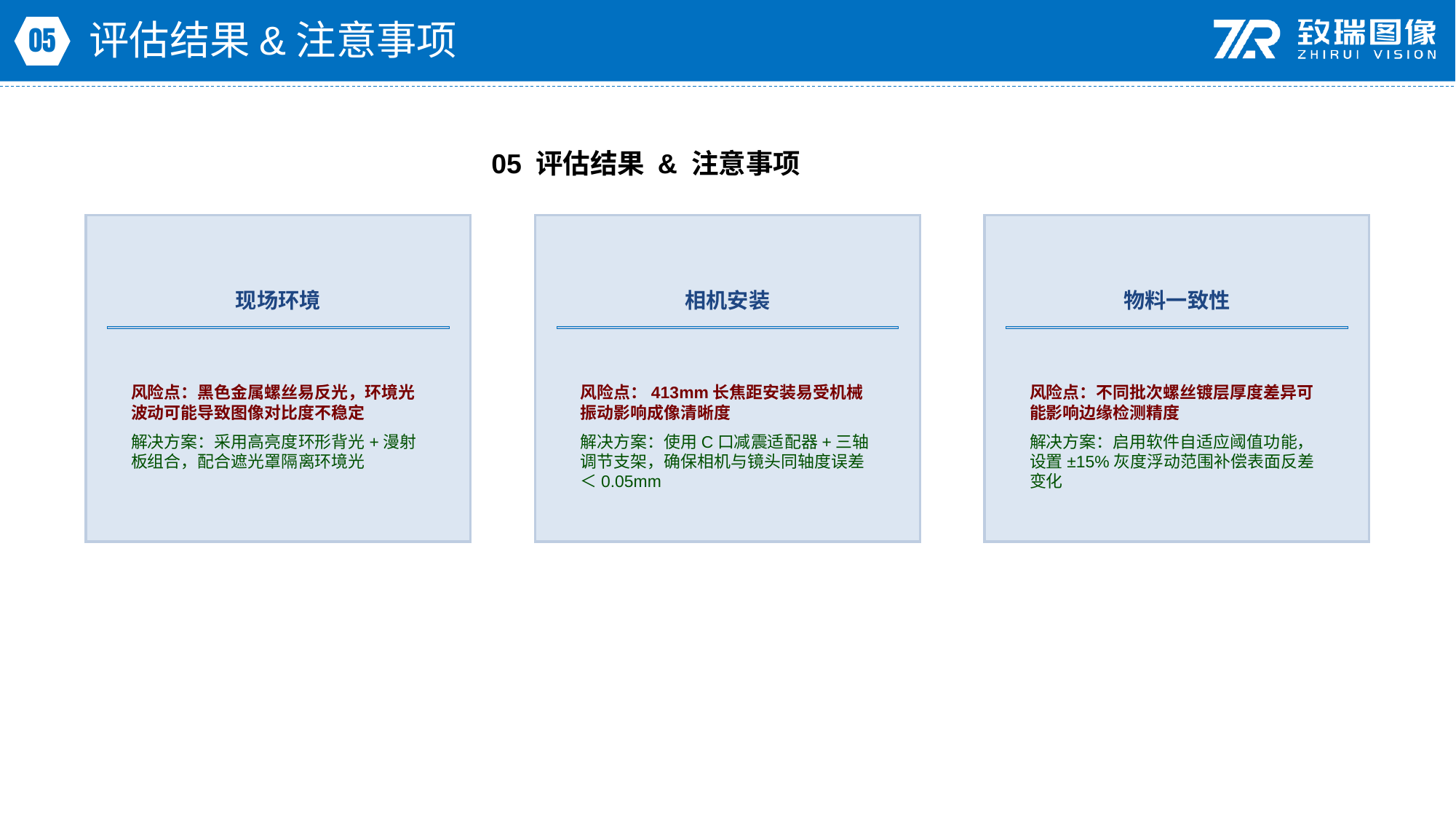

评估结果&注意事项
05

05 评估结果 & 注意事项

现场环境

相机安装

物料一致性

风险点：黑色金属螺丝易反光，环境光波动可能导致图像对比度不稳定
解决方案：采用高亮度环形背光+漫射板组合，配合遮光罩隔离环境光

风险点：413mm长焦距安装易受机械振动影响成像清晰度
解决方案：使用C口减震适配器+三轴调节支架，确保相机与镜头同轴度误差＜0.05mm

风险点：不同批次螺丝镀层厚度差异可能影响边缘检测精度
解决方案：启用软件自适应阈值功能，设置±15%灰度浮动范围补偿表面反差变化